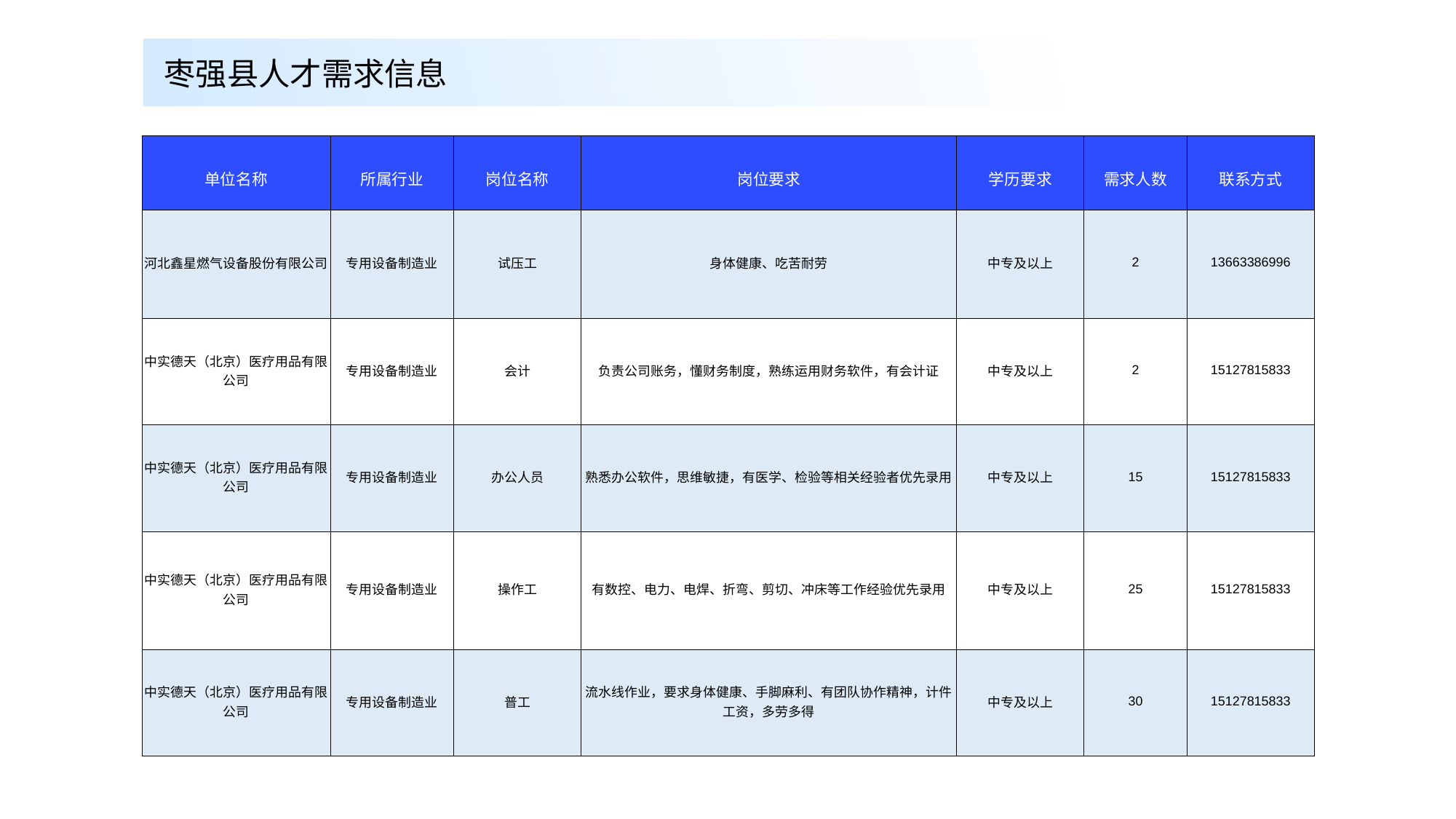

枣强县人才需求信息
| 单位名称 | 所属行业 | 岗位名称 | 岗位要求 | 学历要求 | 需求人数 | 联系方式 |
| --- | --- | --- | --- | --- | --- | --- |
| 河北鑫星燃气设备股份有限公司 | 专用设备制造业 | 试压工 | 身体健康、吃苦耐劳 | 中专及以上 | 2 | 13663386996 |
| 中实德天（北京）医疗用品有限公司 | 专用设备制造业 | 会计 | 负责公司账务，懂财务制度，熟练运用财务软件，有会计证 | 中专及以上 | 2 | 15127815833 |
| 中实德天（北京）医疗用品有限公司 | 专用设备制造业 | 办公人员 | 熟悉办公软件，思维敏捷，有医学、检验等相关经验者优先录用 | 中专及以上 | 15 | 15127815833 |
| 中实德天（北京）医疗用品有限公司 | 专用设备制造业 | 操作工 | 有数控、电力、电焊、折弯、剪切、冲床等工作经验优先录用 | 中专及以上 | 25 | 15127815833 |
| 中实德天（北京）医疗用品有限公司 | 专用设备制造业 | 普工 | 流水线作业，要求身体健康、手脚麻利、有团队协作精神，计件工资，多劳多得 | 中专及以上 | 30 | 15127815833 |
21